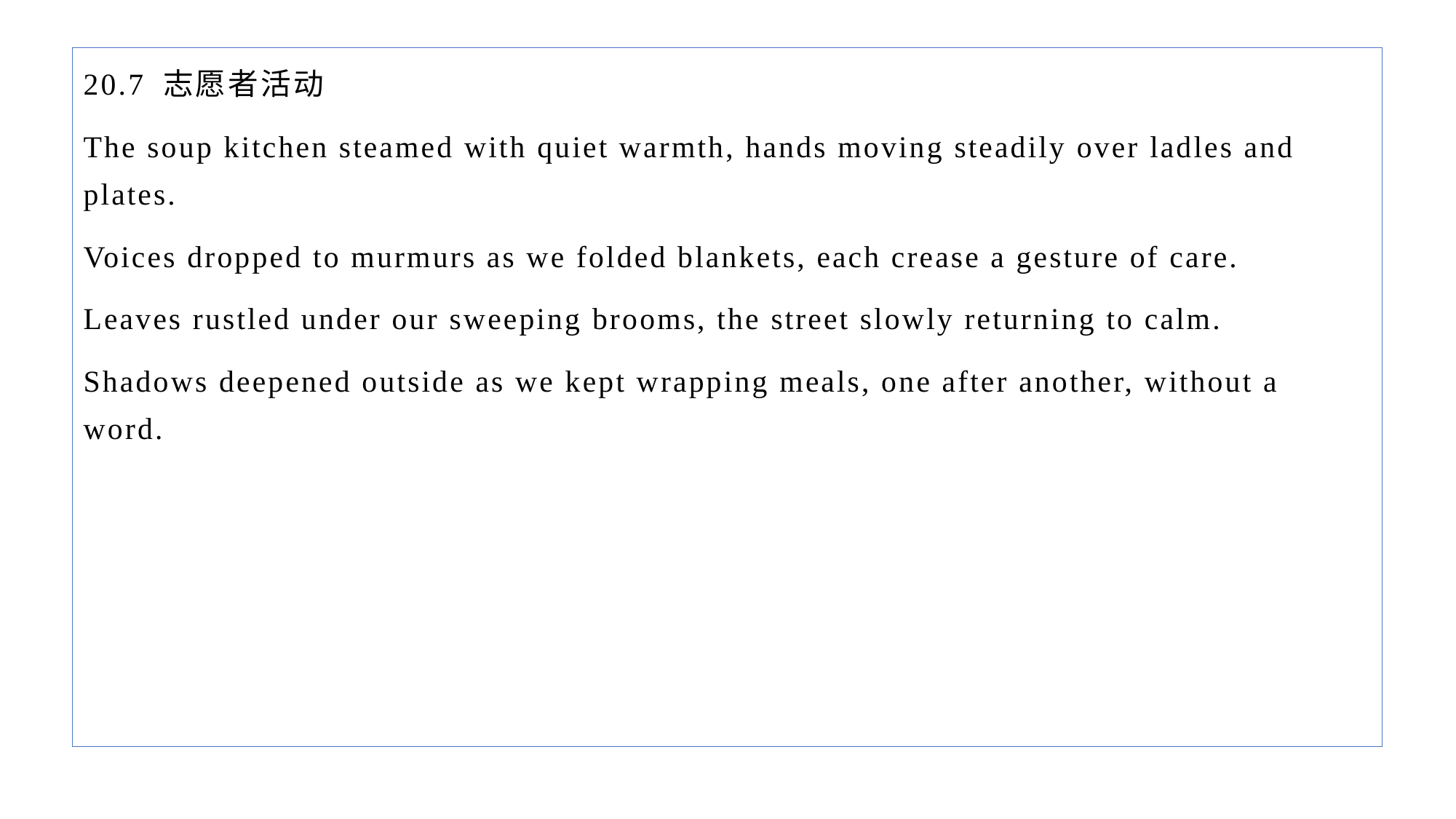

20.7 志愿者活动
The soup kitchen steamed with quiet warmth, hands moving steadily over ladles and plates.
Voices dropped to murmurs as we folded blankets, each crease a gesture of care.
Leaves rustled under our sweeping brooms, the street slowly returning to calm.
Shadows deepened outside as we kept wrapping meals, one after another, without a word.